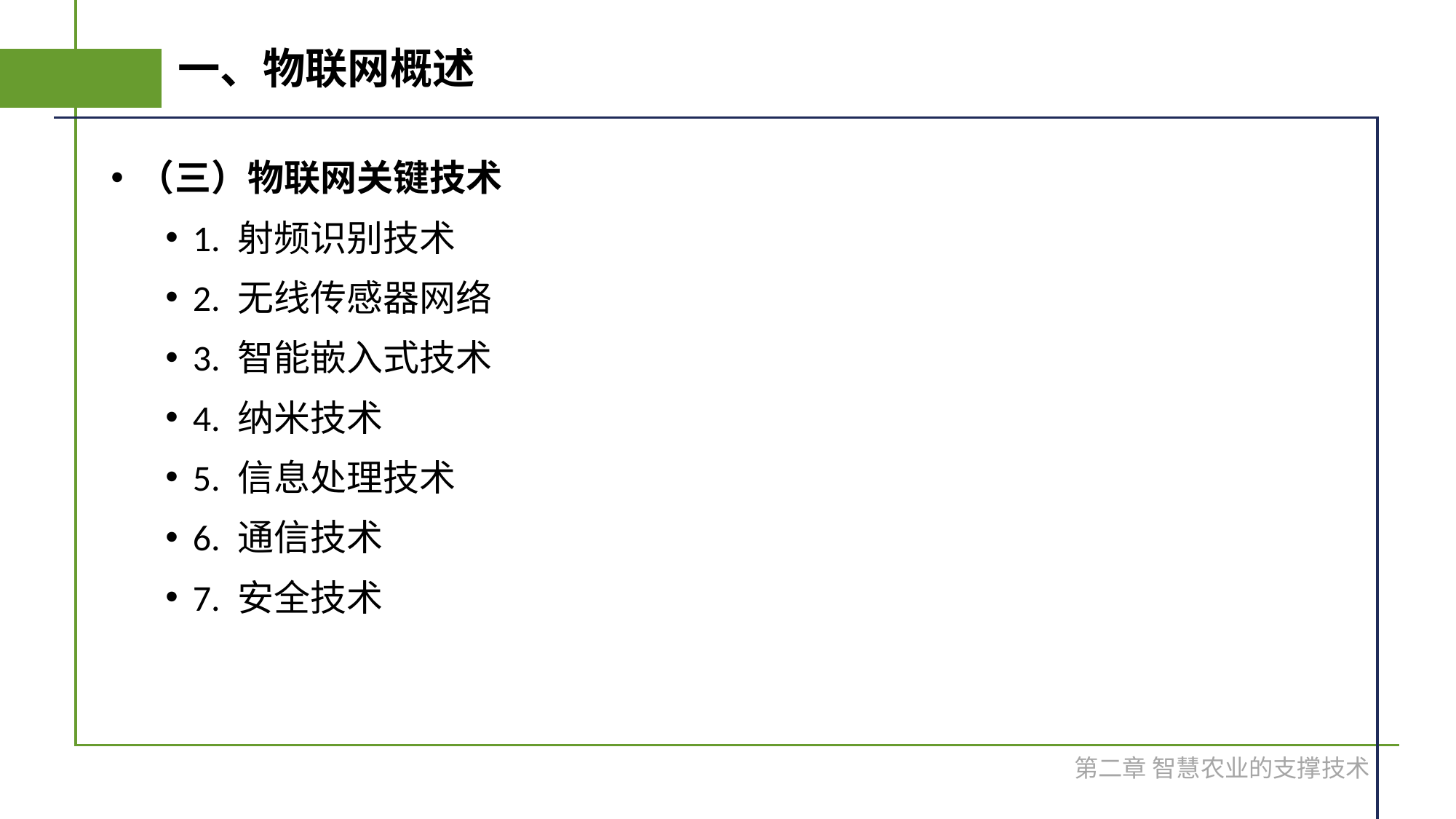

# 一、物联网概述
（三）物联网关键技术
1. 射频识别技术
2. 无线传感器网络
3. 智能嵌入式技术
4. 纳米技术
5. 信息处理技术
6. 通信技术
7. 安全技术
第二章 智慧农业的支撑技术